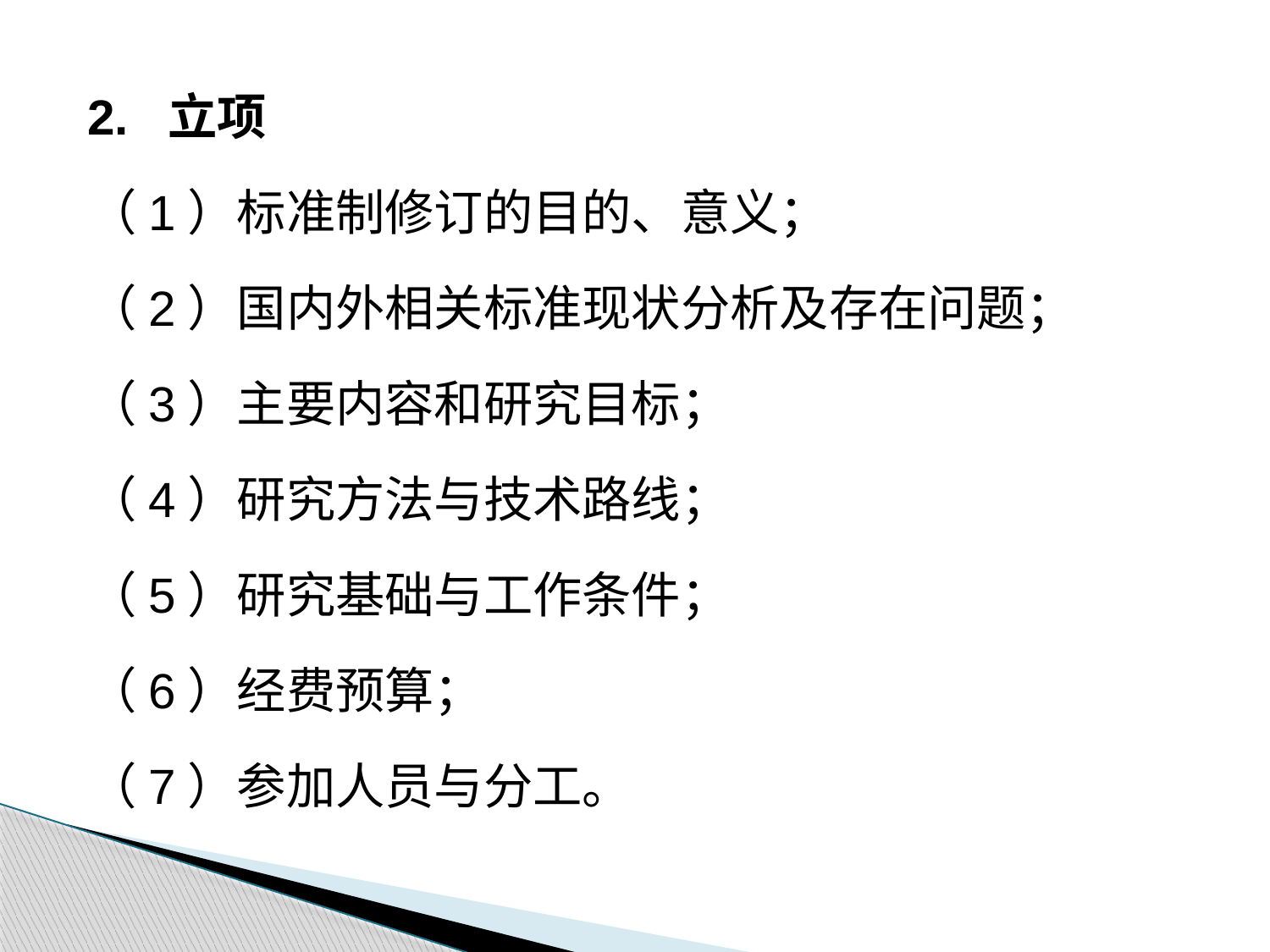

2.  立项
（1）标准制修订的目的、意义；
（2）国内外相关标准现状分析及存在问题；
（3）主要内容和研究目标；
（4）研究方法与技术路线；
（5）研究基础与工作条件；
（6）经费预算；
（7）参加人员与分工。